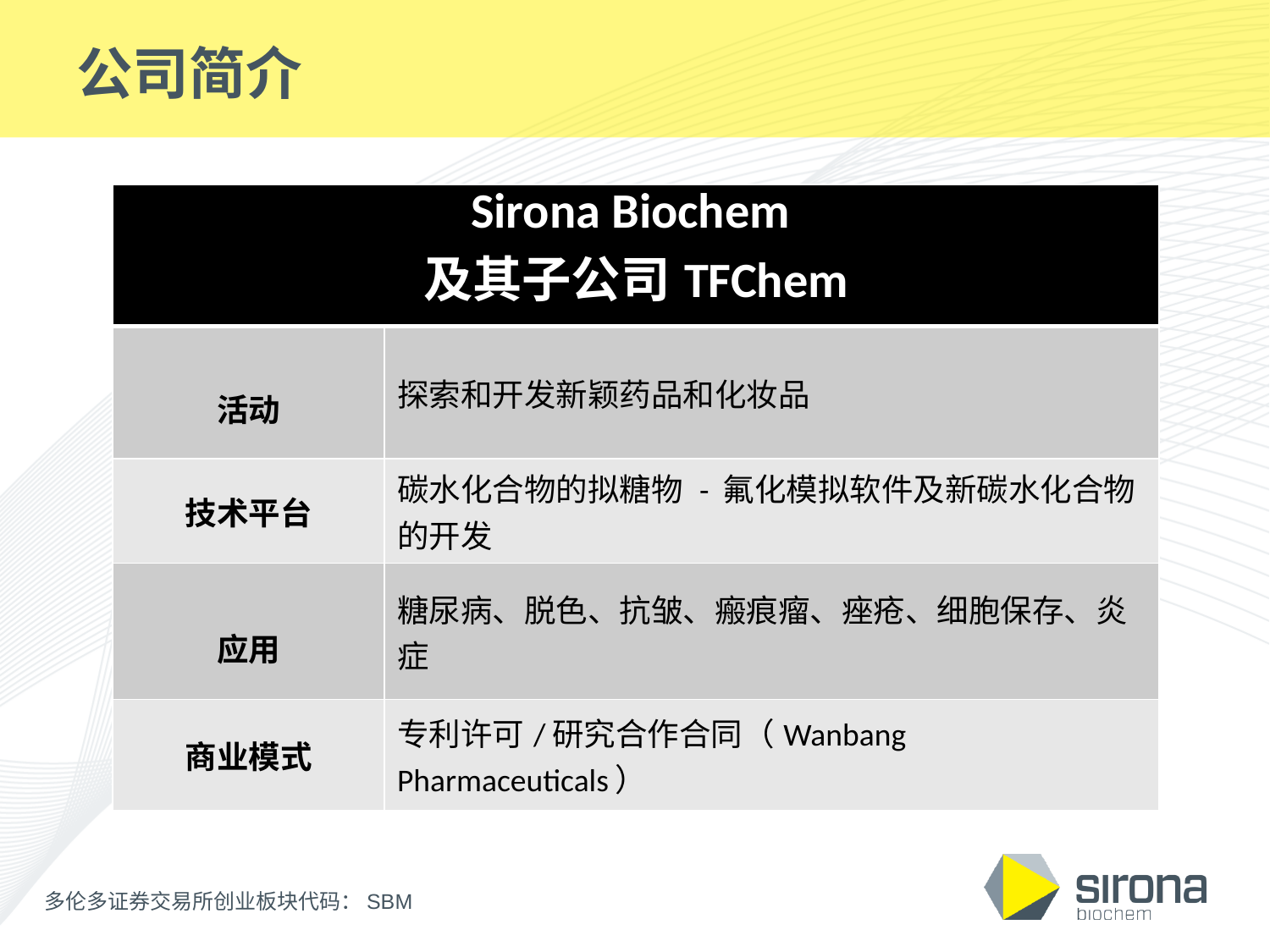

# 公司简介
| Sirona Biochem 及其子公司TFChem |  |
| --- | --- |
| 活动 | 探索和开发新颖药品和化妆品 |
| 技术平台 | 碳水化合物的拟糖物 - 氟化模拟软件及新碳水化合物的开发 |
| 应用 | 糖尿病、脱色、抗皱、瘢痕瘤、痤疮、细胞保存、炎症 |
| 商业模式 | 专利许可/研究合作合同（Wanbang Pharmaceuticals） |